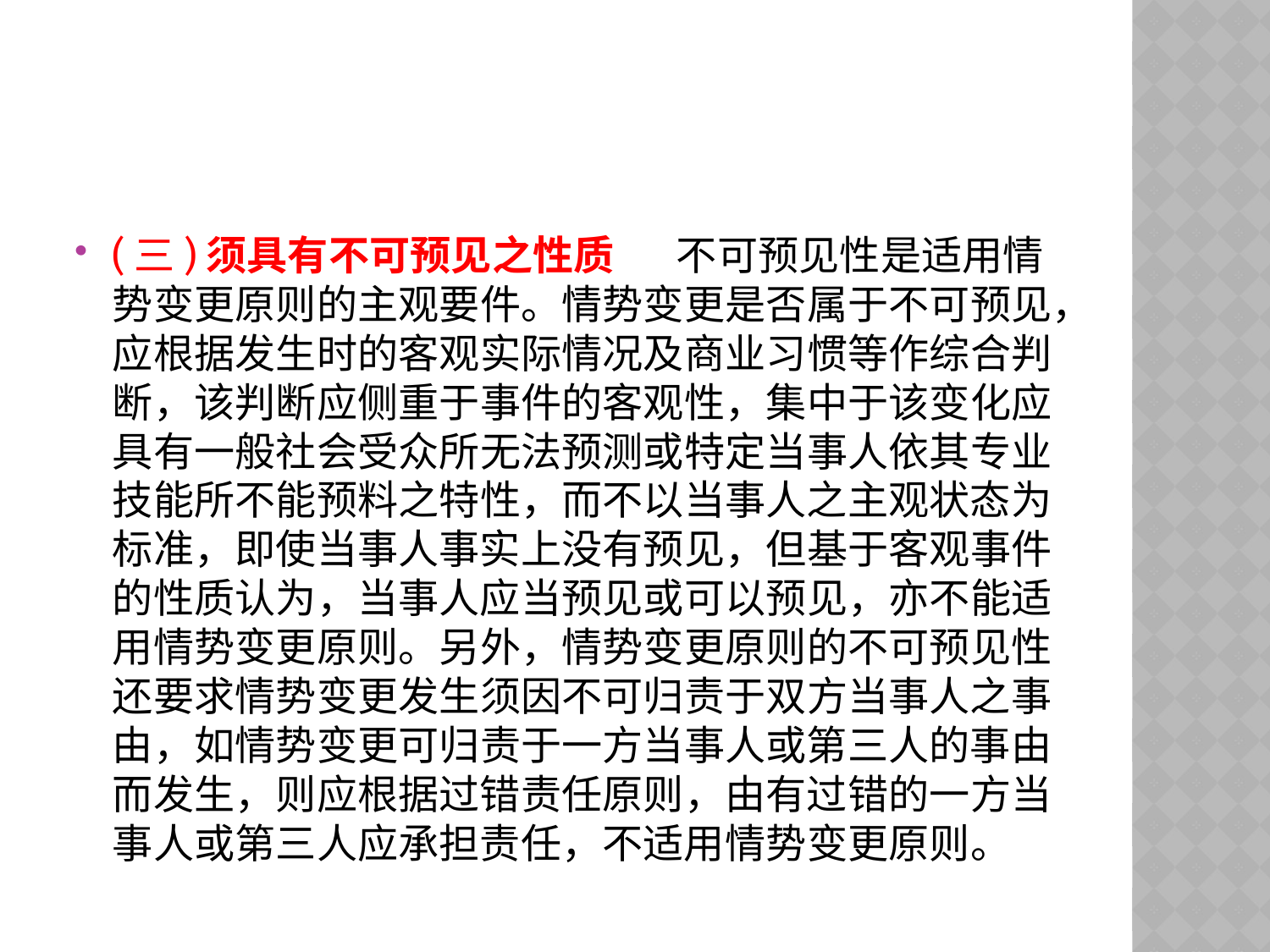

#
(三)须具有不可预见之性质   不可预见性是适用情势变更原则的主观要件。情势变更是否属于不可预见，应根据发生时的客观实际情况及商业习惯等作综合判断，该判断应侧重于事件的客观性，集中于该变化应具有一般社会受众所无法预测或特定当事人依其专业技能所不能预料之特性，而不以当事人之主观状态为标准，即使当事人事实上没有预见，但基于客观事件的性质认为，当事人应当预见或可以预见，亦不能适用情势变更原则。另外，情势变更原则的不可预见性还要求情势变更发生须因不可归责于双方当事人之事由，如情势变更可归责于一方当事人或第三人的事由而发生，则应根据过错责任原则，由有过错的一方当事人或第三人应承担责任，不适用情势变更原则。